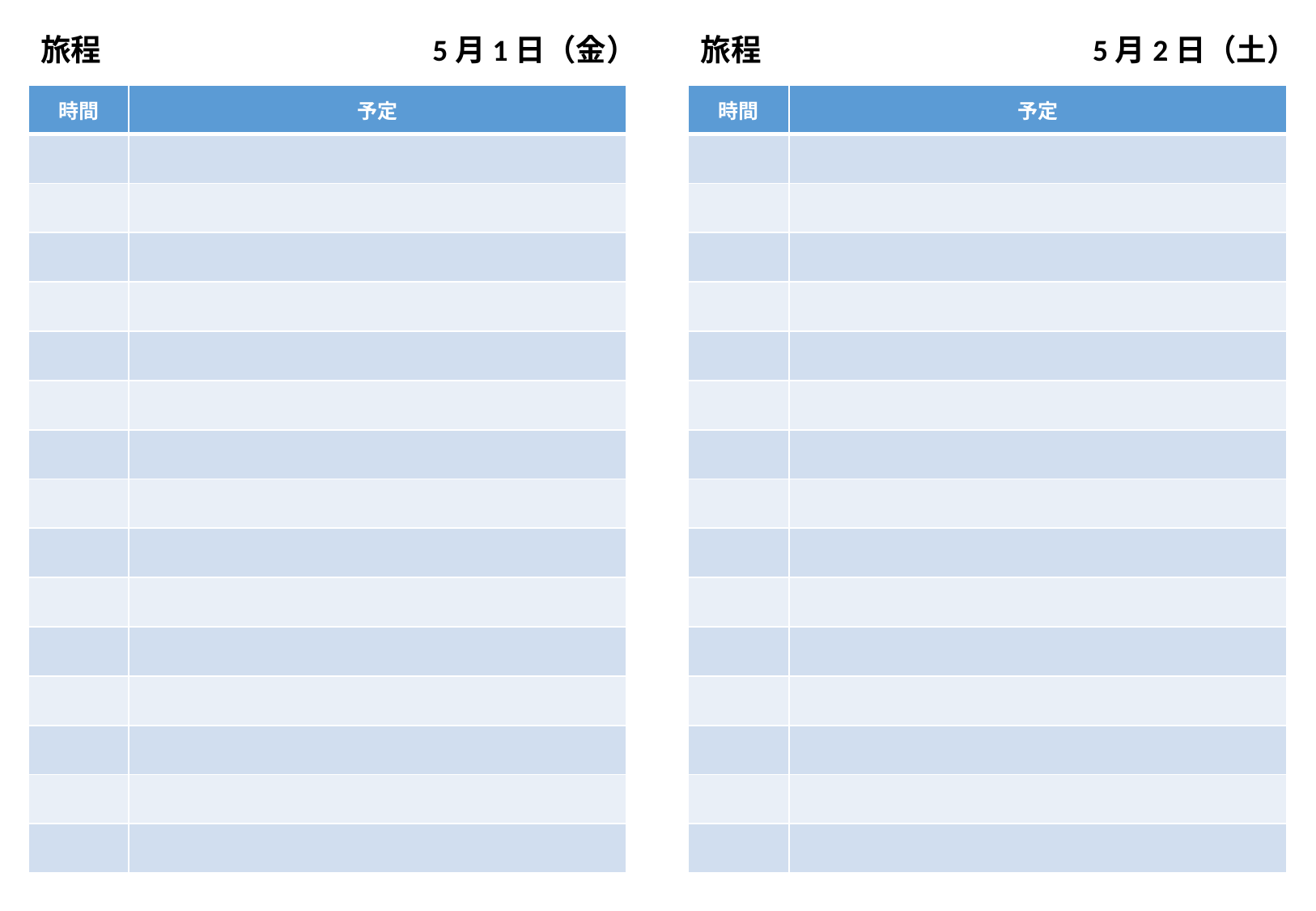

旅程
5月1日（金）
旅程
5月2日（土）
| 時間 | 予定 |
| --- | --- |
|  |  |
|  |  |
|  |  |
|  |  |
|  |  |
|  |  |
|  |  |
|  |  |
|  |  |
|  |  |
|  |  |
|  |  |
|  |  |
|  |  |
|  |  |
| 時間 | 予定 |
| --- | --- |
|  |  |
|  |  |
|  |  |
|  |  |
|  |  |
|  |  |
|  |  |
|  |  |
|  |  |
|  |  |
|  |  |
|  |  |
|  |  |
|  |  |
|  |  |